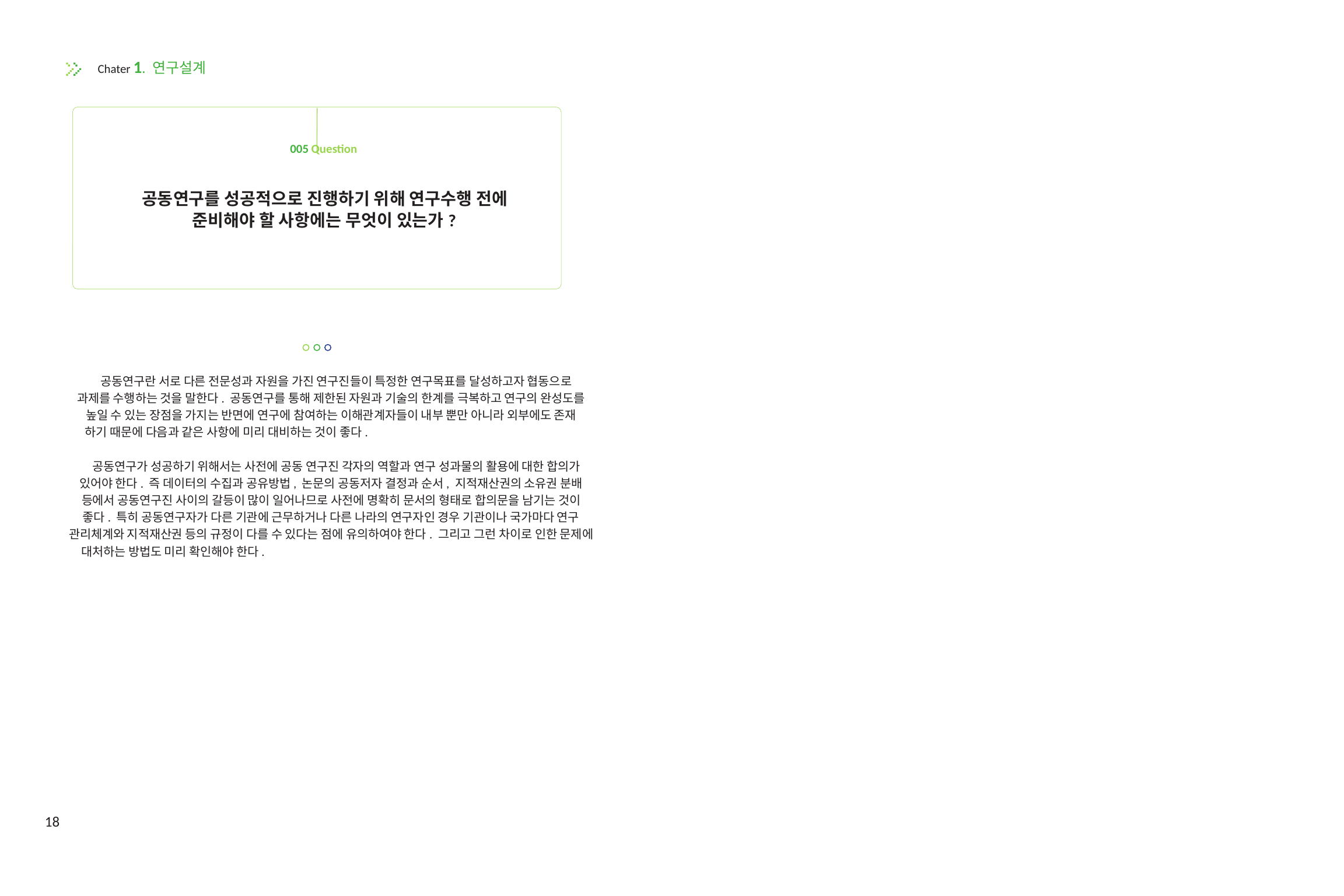

Chater 1. 연구설계

005 Question

공동연구를 성공적으로 진행하기 위해 연구수행 전에
준비해야 할 사항에는 무엇이 있는가?

공동연구란 서로 다른 전문성과 자원을 가진 연구진들이 특정한 연구목표를 달성하고자 협동으로
과제를 수행하는 것을 말한다. 공동연구를 통해 제한된 자원과 기술의 한계를 극복하고 연구의 완성도를
높일 수 있는 장점을 가지는 반면에 연구에 참여하는 이해관계자들이 내부 뿐만 아니라 외부에도 존재
하기 때문에 다음과 같은 사항에 미리 대비하는 것이 좋다.
공동연구가 성공하기 위해서는 사전에 공동 연구진 각자의 역할과 연구 성과물의 활용에 대한 합의가
있어야 한다. 즉 데이터의 수집과 공유방법, 논문의 공동저자 결정과 순서, 지적재산권의 소유권 분배
등에서 공동연구진 사이의 갈등이 많이 일어나므로 사전에 명확히 문서의 형태로 합의문을 남기는 것이
좋다. 특히 공동연구자가 다른 기관에 근무하거나 다른 나라의 연구자인 경우 기관이나 국가마다 연구
관리체계와 지적재산권 등의 규정이 다를 수 있다는 점에 유의하여야 한다. 그리고 그런 차이로 인한 문제에
대처하는 방법도 미리 확인해야 한다.
18